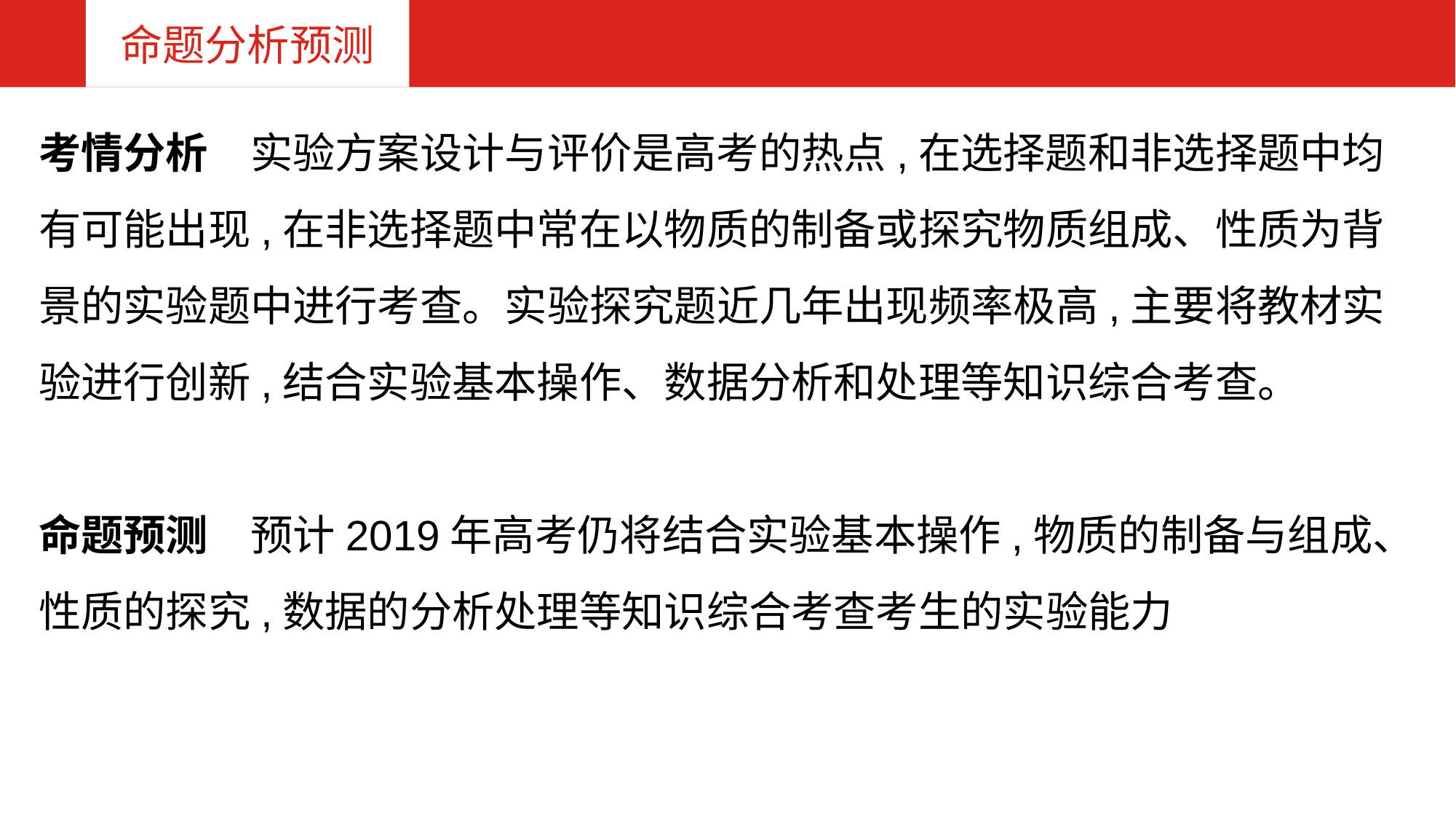

命题分析预测
考情分析　实验方案设计与评价是高考的热点,在选择题和非选择题中均有可能出现,在非选择题中常在以物质的制备或探究物质组成、性质为背景的实验题中进行考查。实验探究题近几年出现频率极高,主要将教材实验进行创新,结合实验基本操作、数据分析和处理等知识综合考查。

命题预测　预计2019年高考仍将结合实验基本操作,物质的制备与组成、性质的探究,数据的分析处理等知识综合考查考生的实验能力